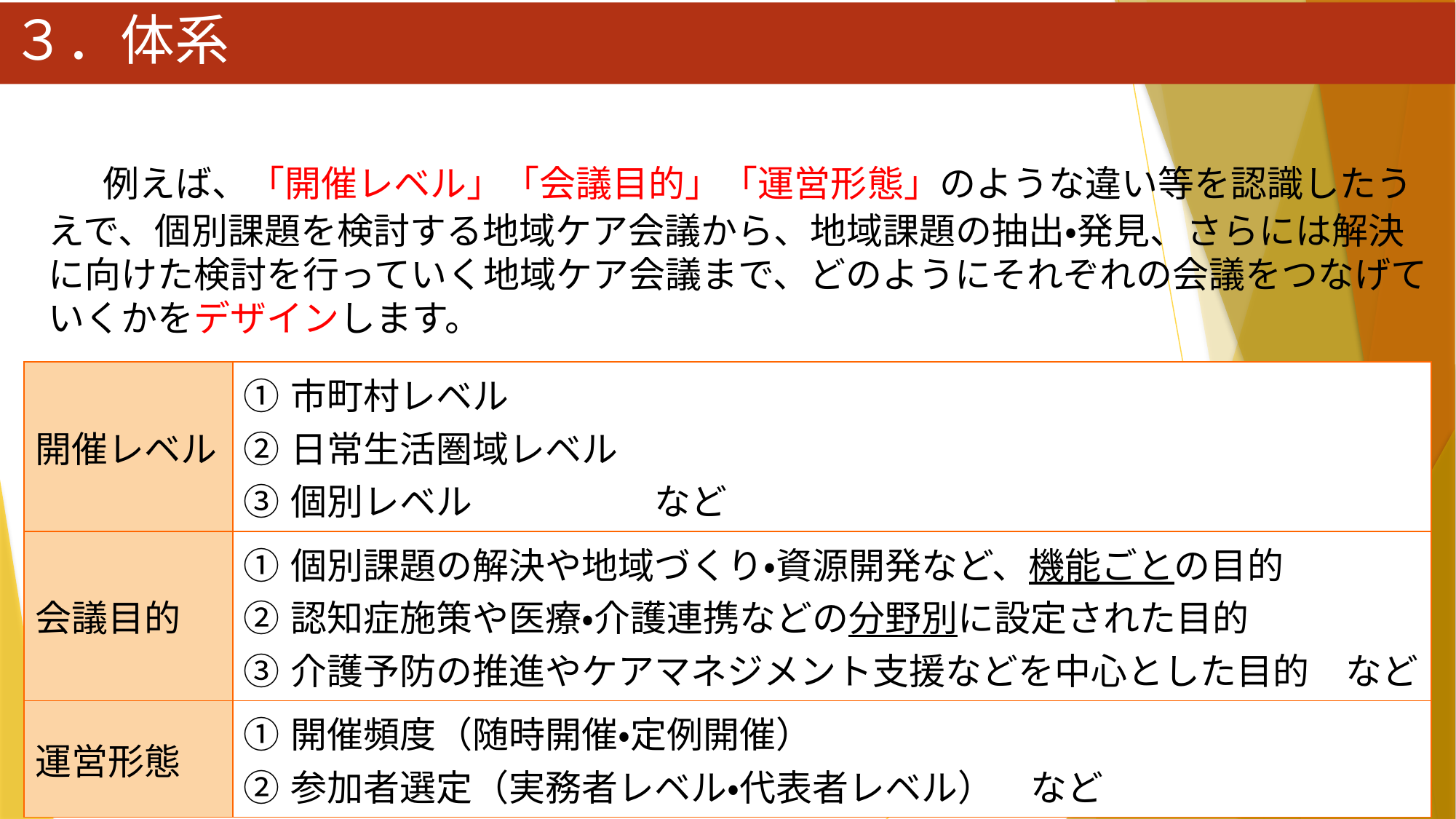

３．体系
　例えば、「開催レベル」「会議目的」「運営形態」のような違い等を認識したうえで、個別課題を検討する地域ケア会議から、地域課題の抽出・発見、さらには解決に向けた検討を行っていく地域ケア会議まで、どのようにそれぞれの会議をつなげていくかをデザインします。

| 開催レベル | ①市町村レベル ②日常生活圏域レベル ③個別レベル　　　　　など |
| --- | --- |
| 会議目的 | ①個別課題の解決や地域づくり・資源開発など、機能ごとの目的 ②認知症施策や医療・介護連携などの分野別に設定された目的 ③介護予防の推進やケアマネジメント支援などを中心とした目的　など |
| 運営形態 | ①開催頻度（随時開催・定例開催） ②参加者選定（実務者レベル・代表者レベル）　など |